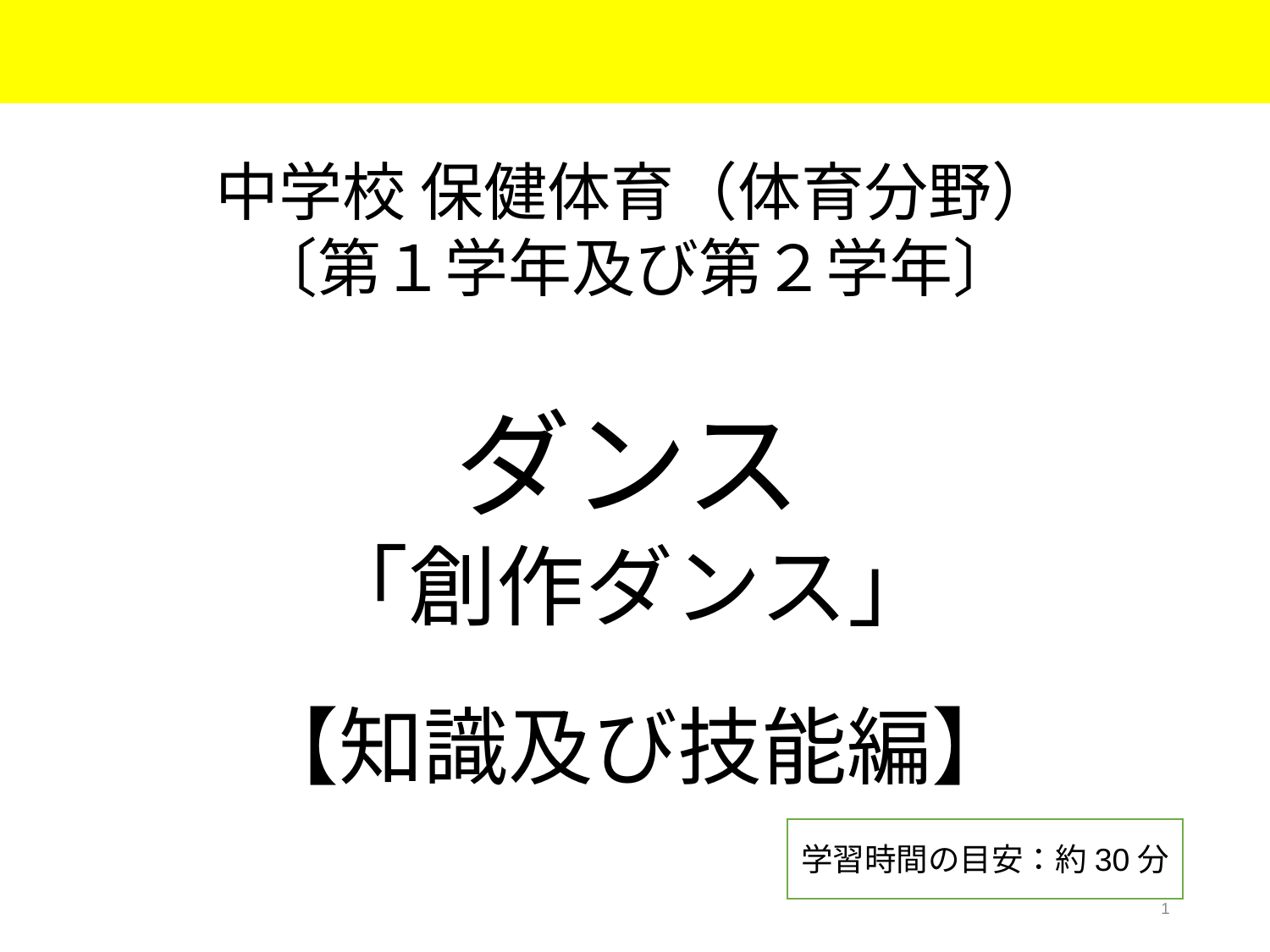

中学校 保健体育（体育分野）
〔第１学年及び第２学年〕
ダンス
「創作ダンス」

【知識及び技能編】
学習時間の目安：約30分
1